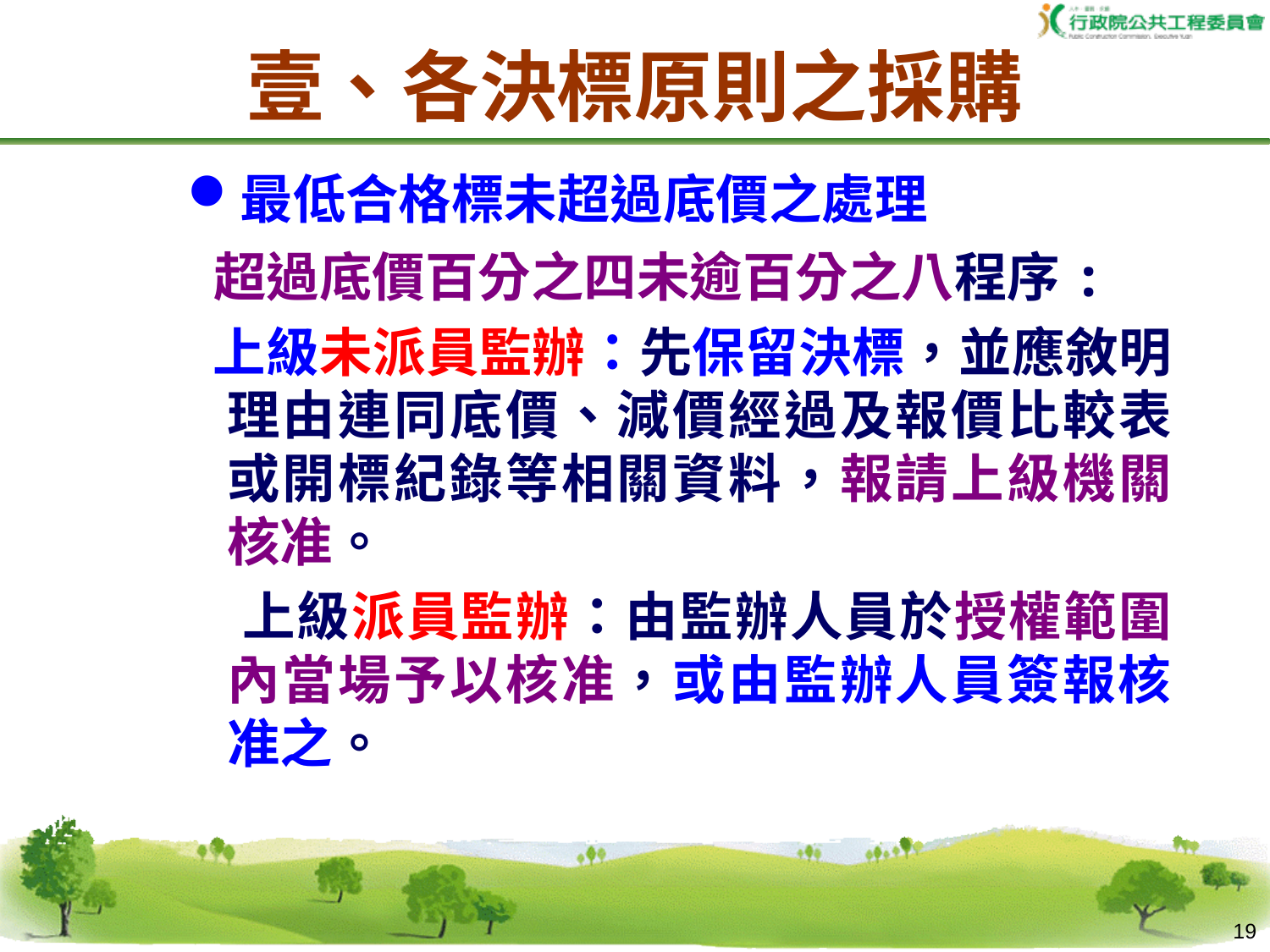

壹、各決標原則之採購
最低合格標未超過底價之處理
 超過底價百分之四未逾百分之八程序:
 上級未派員監辦：先保留決標，並應敘明理由連同底價、減價經過及報價比較表或開標紀錄等相關資料，報請上級機關核准。
　上級派員監辦：由監辦人員於授權範圍內當場予以核准，或由監辦人員簽報核准之。
19